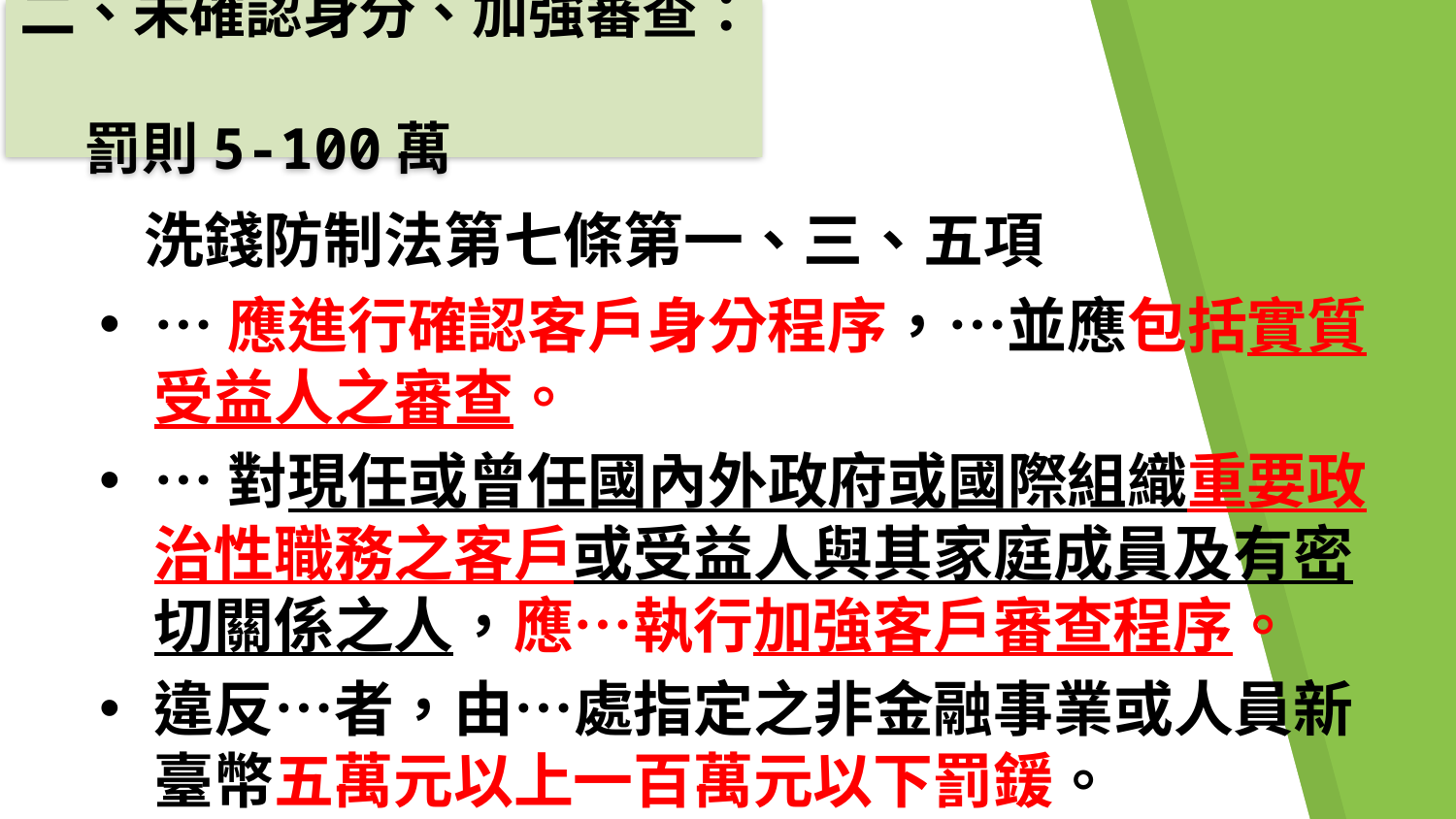

二、未確認身分、加強審查：
    罰則5-100萬
  洗錢防制法第七條第一、三、五項
…應進行確認客戶身分程序，…並應包括實質受益人之審查。
…對現任或曾任國內外政府或國際組織重要政治性職務之客戶或受益人與其家庭成員及有密切關係之人，應…執行加強客戶審查程序。
違反…者，由…處指定之非金融事業或人員新臺幣五萬元以上一百萬元以下罰鍰。